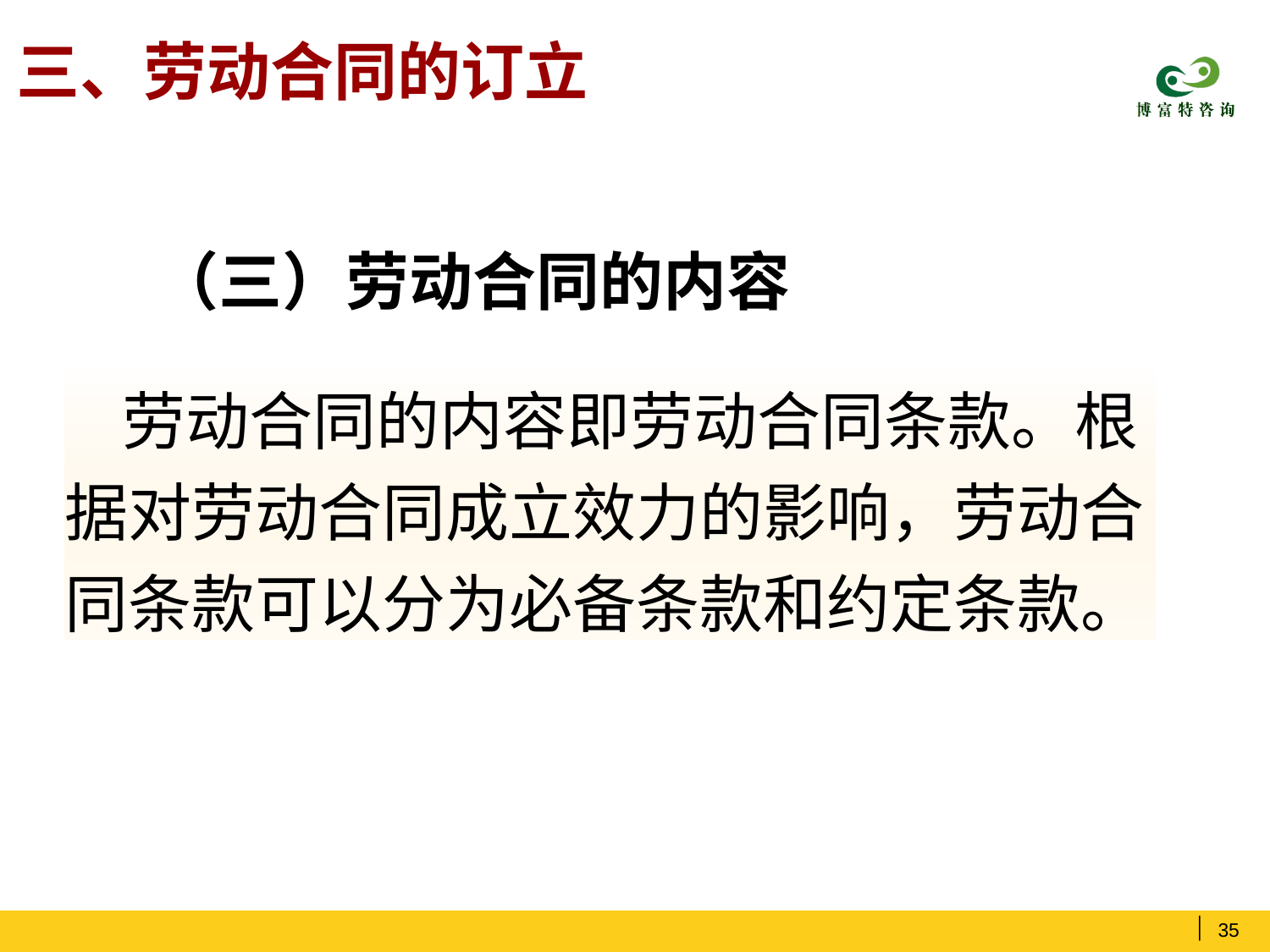

# 三、劳动合同的订立
（三）劳动合同的内容
   劳动合同的内容即劳动合同条款。根据对劳动合同成立效力的影响，劳动合同条款可以分为必备条款和约定条款。